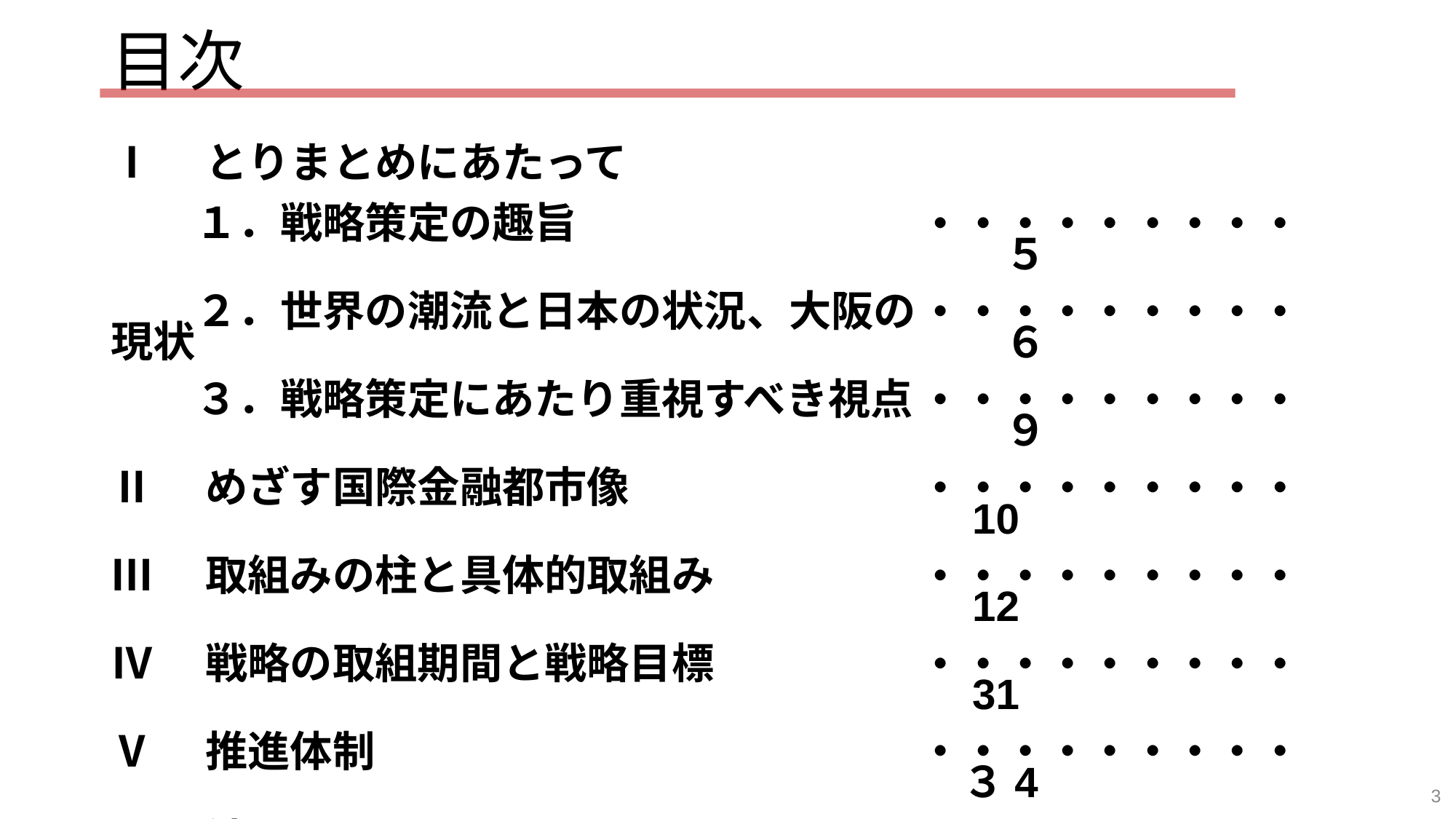

# 目次
Ⅰ　とりまとめにあたって

　　１．戦略策定の趣旨
　　２．世界の潮流と日本の状況、大阪の現状
　　３．戦略策定にあたり重視すべき視点
Ⅱ　めざす国際金融都市像
Ⅲ　取組みの柱と具体的取組み
Ⅳ　戦略の取組期間と戦略目標
Ⅴ　推進体制
Ⅵ　結び
参考
・・・・・・・・・　　５
・・・・・・・・・　　６
・・・・・・・・・　　９
・・・・・・・・・　10
・・・・・・・・・　12
・・・・・・・・・　31
・・・・・・・・・　３4
・・・・・・・・・　３5
・・・・・・・・・　３６
3